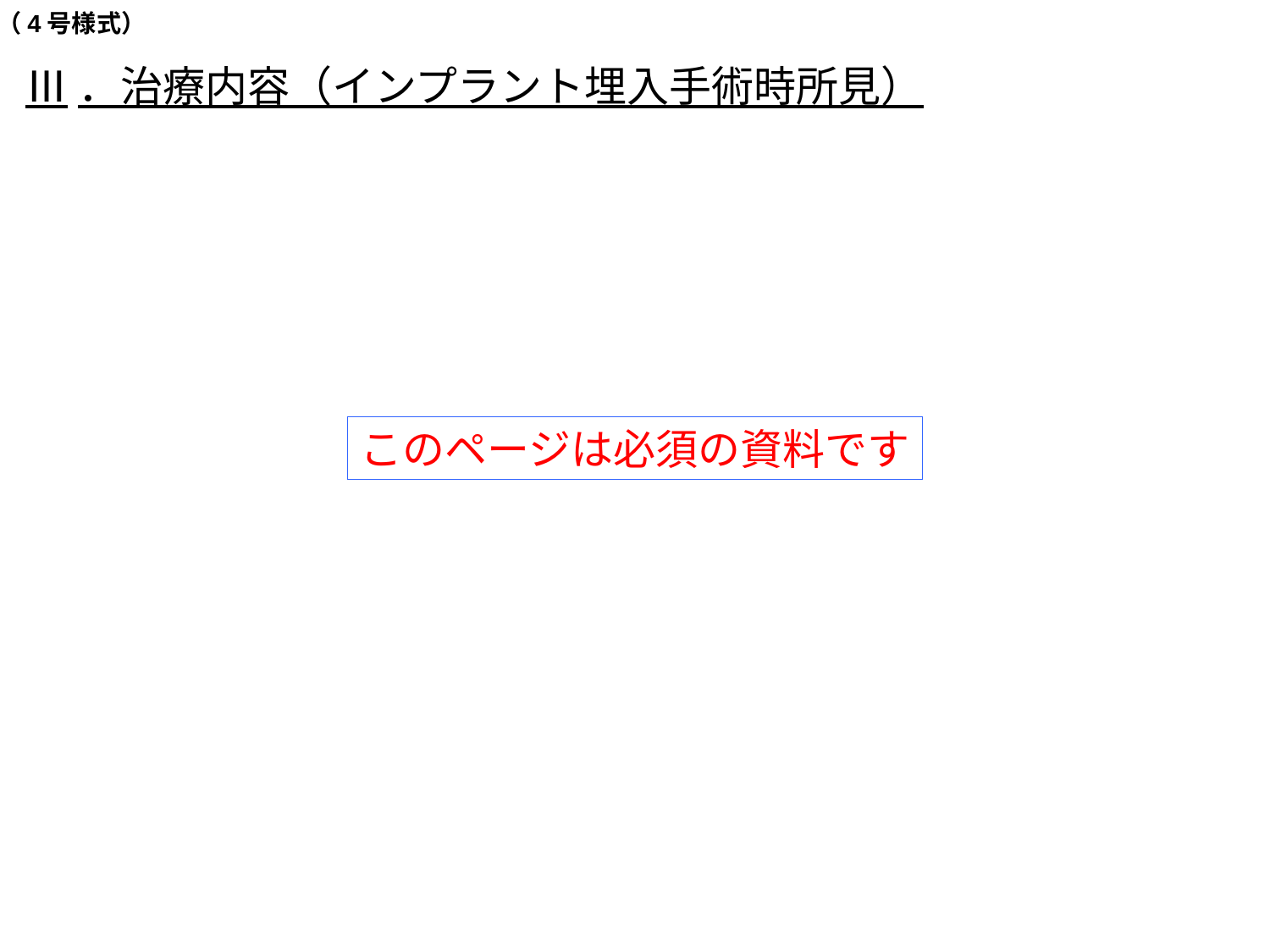

（4号様式）
Ⅲ．治療内容（インプラント埋入手術時所見）

このページは必須の資料です